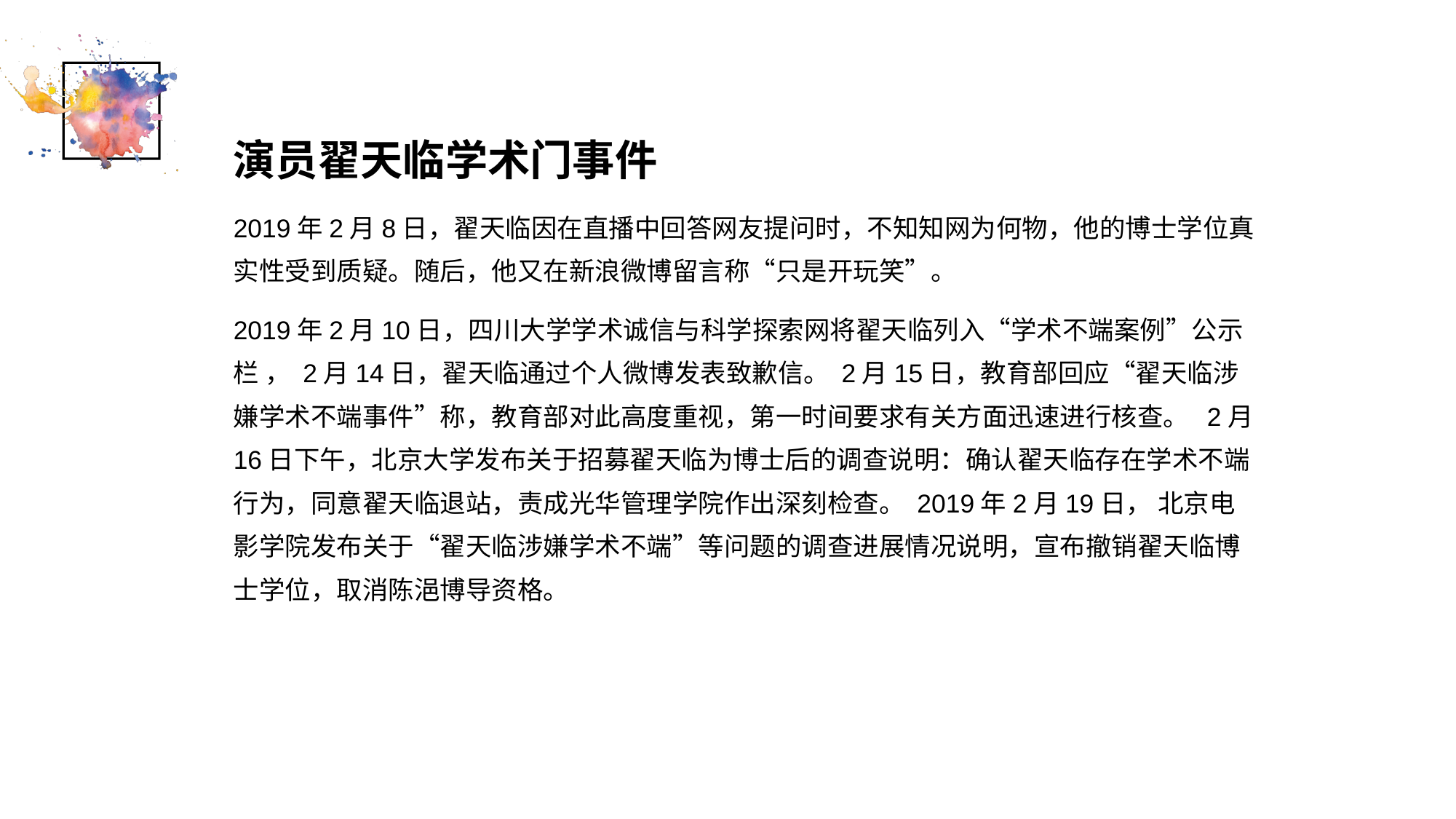

# 演员翟天临学术门事件
2019年2月8日，翟天临因在直播中回答网友提问时，不知知网为何物，他的博士学位真实性受到质疑。随后，他又在新浪微博留言称“只是开玩笑”。
2019年2月10日，四川大学学术诚信与科学探索网将翟天临列入“学术不端案例”公示栏 ， 2月14日，翟天临通过个人微博发表致歉信。 2月15日，教育部回应“翟天临涉嫌学术不端事件”称，教育部对此高度重视，第一时间要求有关方面迅速进行核查。  2月16日下午，北京大学发布关于招募翟天临为博士后的调查说明：确认翟天临存在学术不端行为，同意翟天临退站，责成光华管理学院作出深刻检查。 2019年2月19日， 北京电影学院发布关于“翟天临涉嫌学术不端”等问题的调查进展情况说明，宣布撤销翟天临博士学位，取消陈浥博导资格。